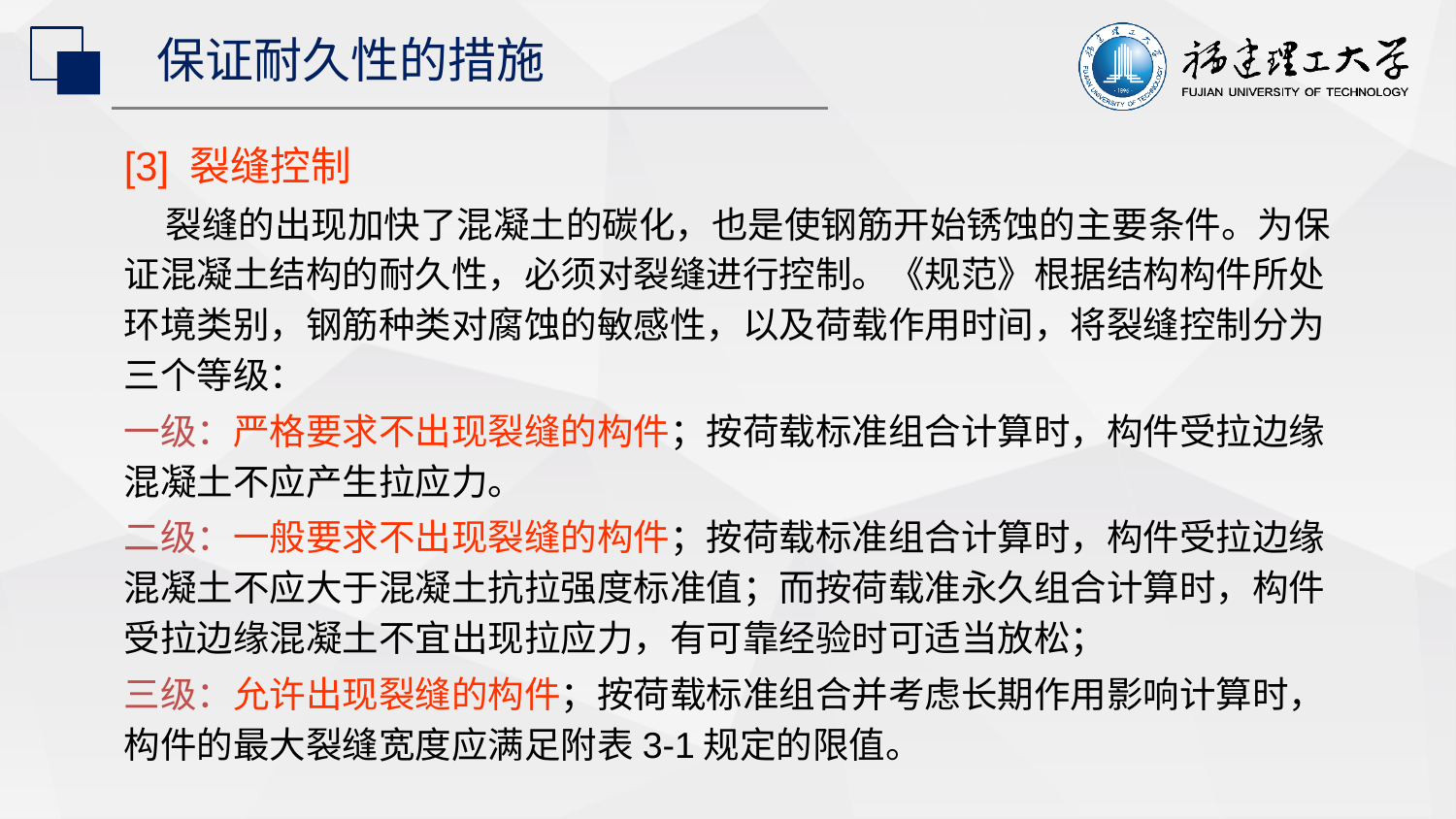

保证耐久性的措施
[3] 裂缝控制
    裂缝的出现加快了混凝土的碳化，也是使钢筋开始锈蚀的主要条件。为保证混凝土结构的耐久性，必须对裂缝进行控制。《规范》根据结构构件所处环境类别，钢筋种类对腐蚀的敏感性，以及荷载作用时间，将裂缝控制分为三个等级：
一级：严格要求不出现裂缝的构件；按荷载标准组合计算时，构件受拉边缘混凝土不应产生拉应力。
二级：一般要求不出现裂缝的构件；按荷载标准组合计算时，构件受拉边缘混凝土不应大于混凝土抗拉强度标准值；而按荷载准永久组合计算时，构件受拉边缘混凝土不宜出现拉应力，有可靠经验时可适当放松；
三级：允许出现裂缝的构件；按荷载标准组合并考虑长期作用影响计算时，构件的最大裂缝宽度应满足附表3-1规定的限值。